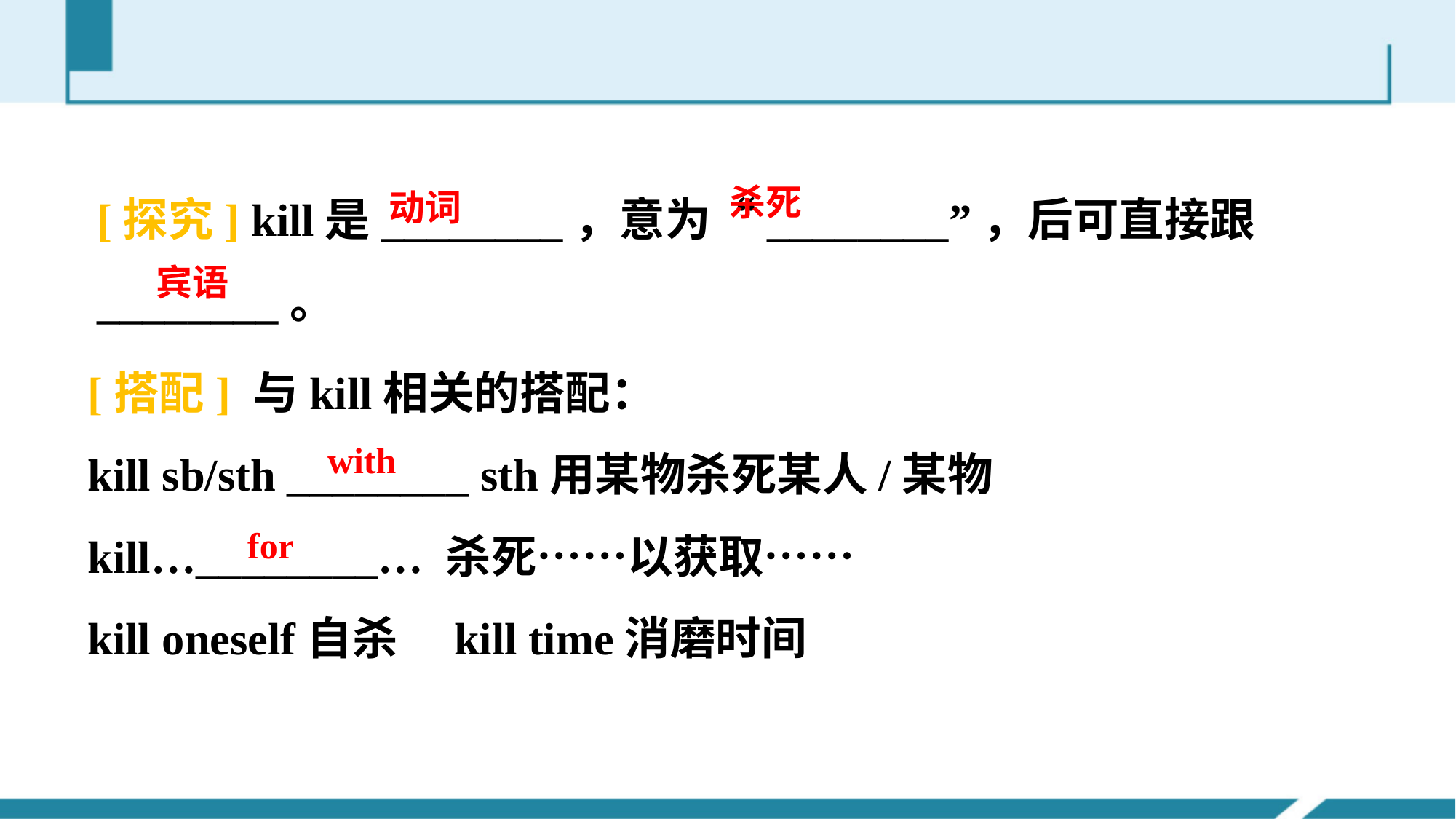

[探究] kill是________，意为“________”，后可直接跟________。
杀死
动词
宾语
[搭配] 与kill相关的搭配：
kill sb/sth ________ sth用某物杀死某人/某物
kill…________… 杀死……以获取……
kill oneself自杀　kill time消磨时间
with
for